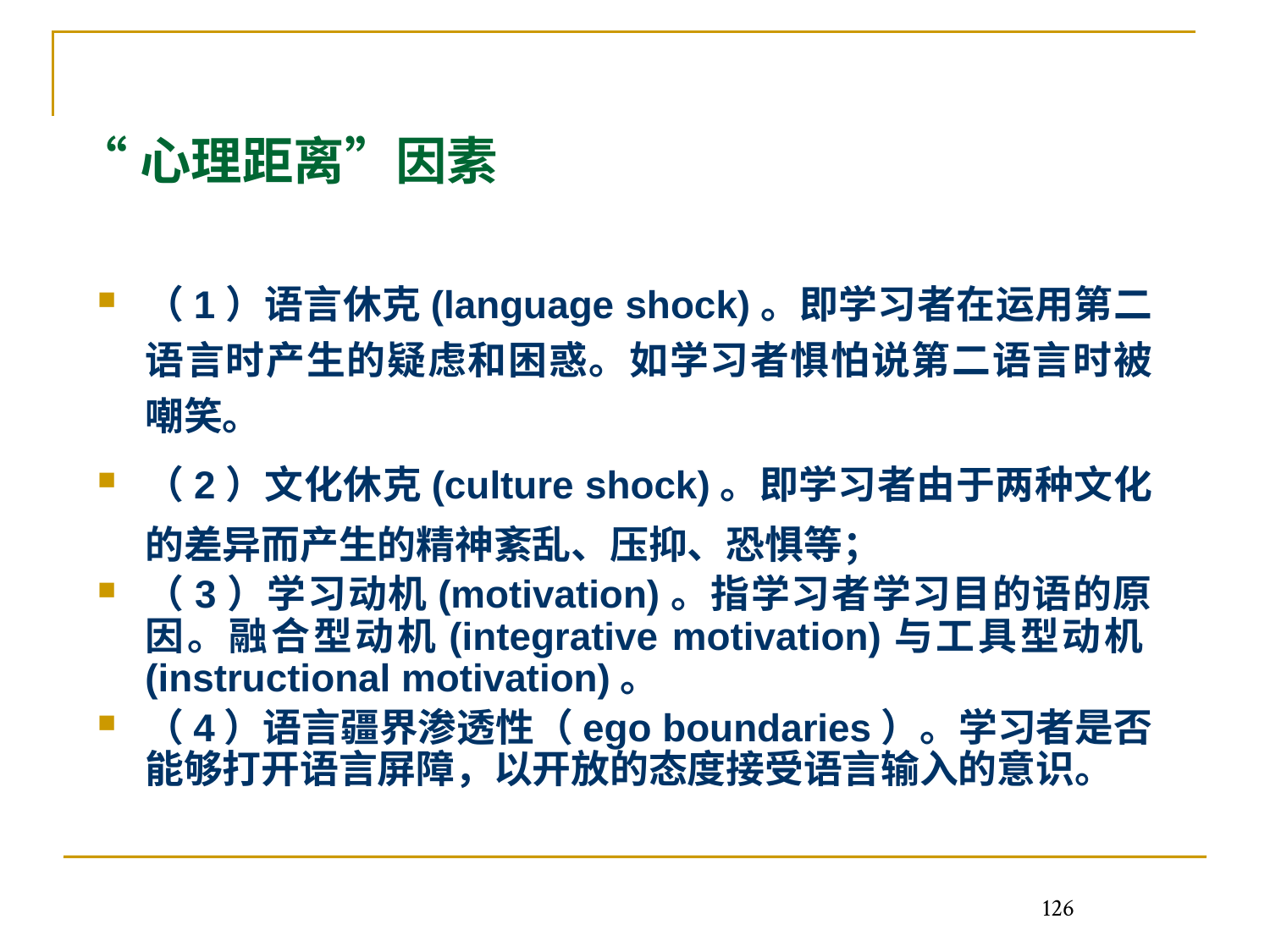

# “心理距离”因素
（1）语言休克(language shock)。即学习者在运用第二语言时产生的疑虑和困惑。如学习者惧怕说第二语言时被嘲笑。
（2）文化休克(culture shock)。即学习者由于两种文化的差异而产生的精神紊乱、压抑、恐惧等；
（3）学习动机(motivation)。指学习者学习目的语的原因。融合型动机(integrative motivation)与工具型动机(instructional motivation)。
（4）语言疆界渗透性（ego boundaries）。学习者是否能够打开语言屏障，以开放的态度接受语言输入的意识。
126